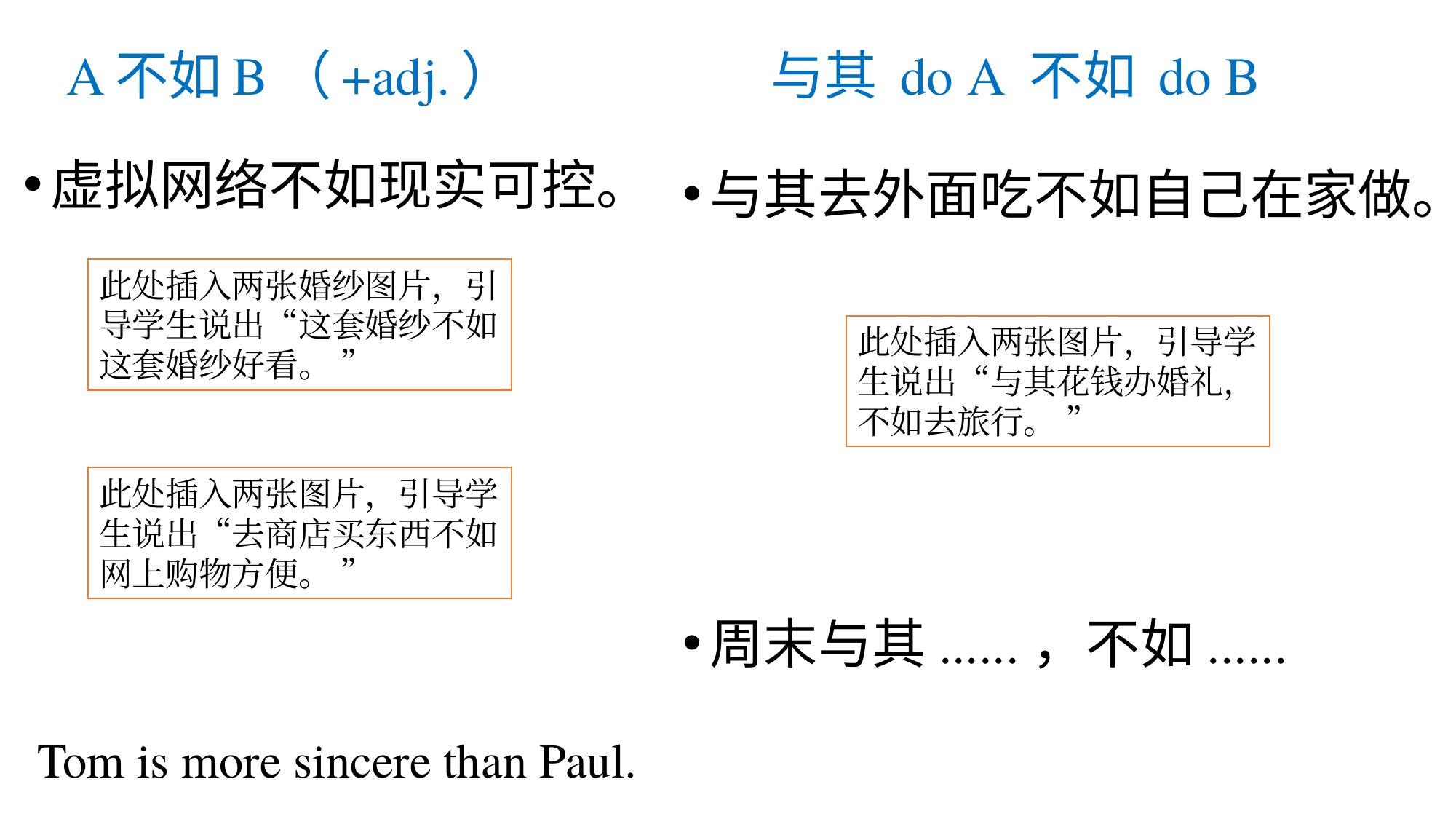

与其 do A 不如 do B
# A不如B（+adj.）
虚拟网络不如现实可控。
与其去外面吃不如自己在家做。

周末与其......，不如......
此处插入两张婚纱图片，引导学生说出“这套婚纱不如这套婚纱好看。 ”
此处插入两张图片，引导学生说出“与其花钱办婚礼，不如去旅行。 ”
此处插入两张图片，引导学生说出“去商店买东西不如网上购物方便。 ”
Tom is more sincere than Paul.